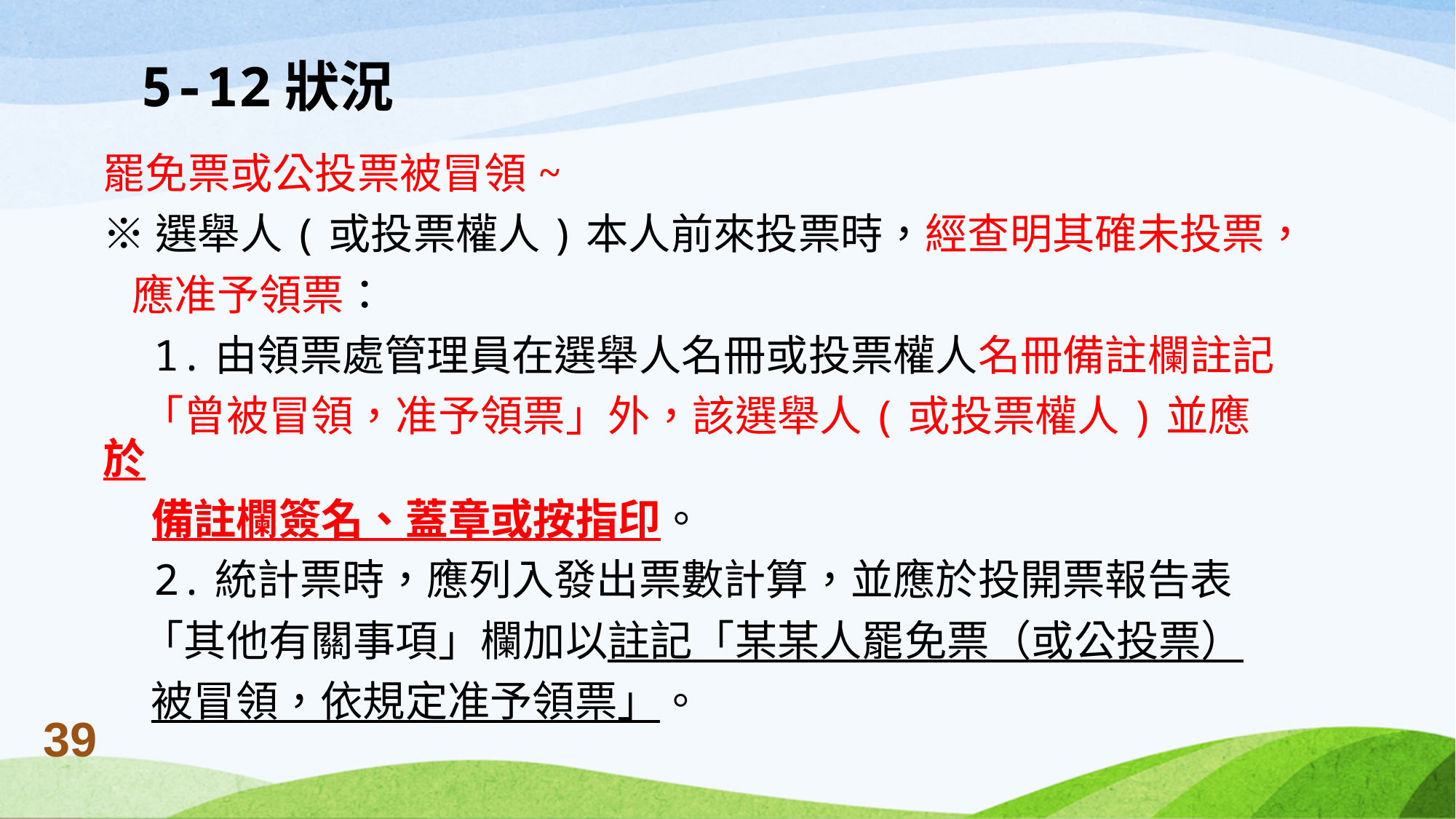

# 5-12狀況
罷免票或公投票被冒領~
※選舉人(或投票權人)本人前來投票時，經查明其確未投票，
  應准予領票：
  1.由領票處管理員在選舉人名冊或投票權人名冊備註欄註記
   「曾被冒領，准予領票」外，該選舉人(或投票權人)並應於
    備註欄簽名、蓋章或按指印。
  2.統計票時，應列入發出票數計算，並應於投開票報告表
   「其他有關事項」欄加以註記「某某人罷免票（或公投票）
    被冒領，依規定准予領票」。

39